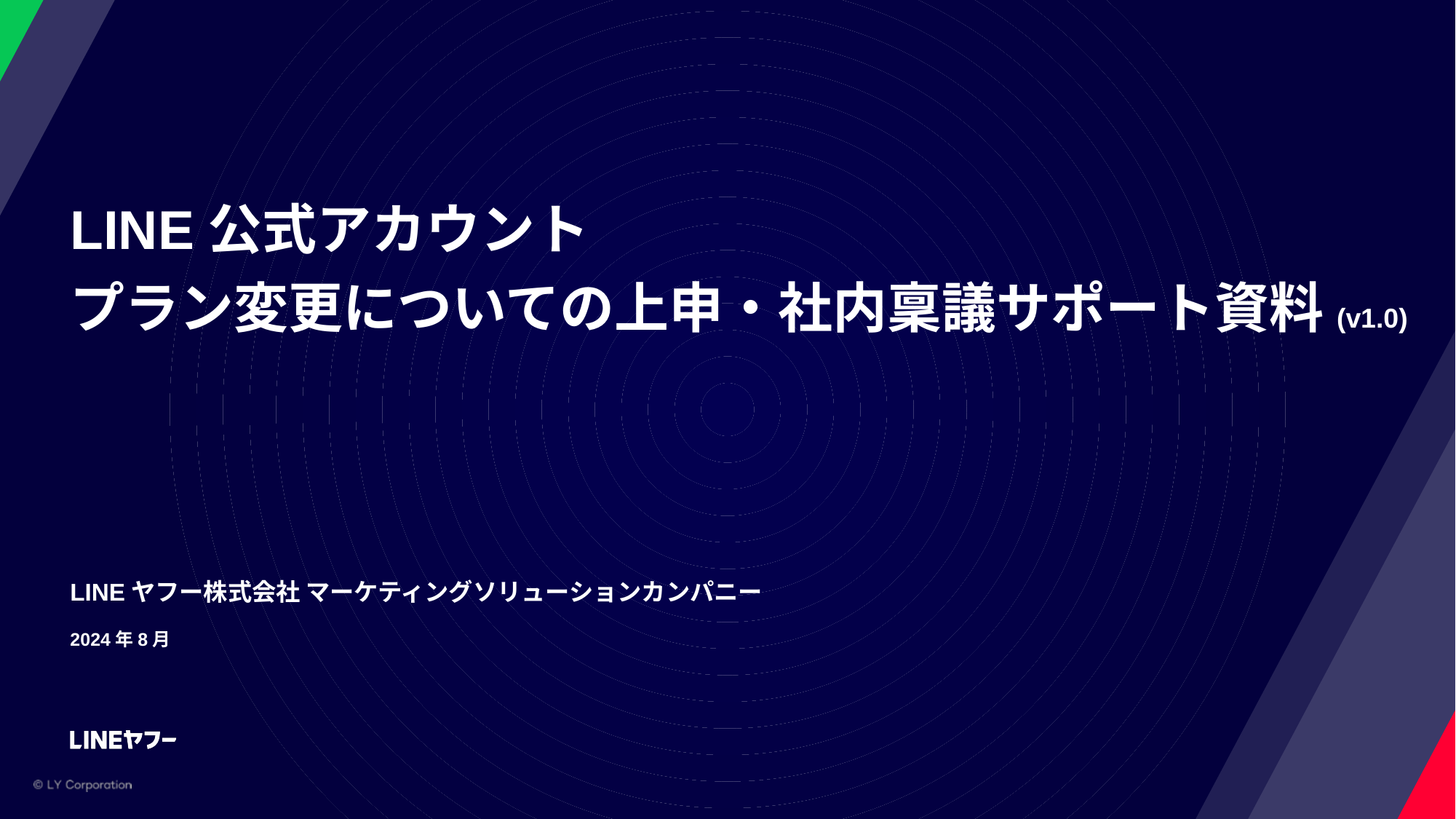

LINE公式アカウント
プラン変更についての上申・社内稟議サポート資料(v1.0)
LINEヤフー株式会社 マーケティングソリューションカンパニー
2024年8月